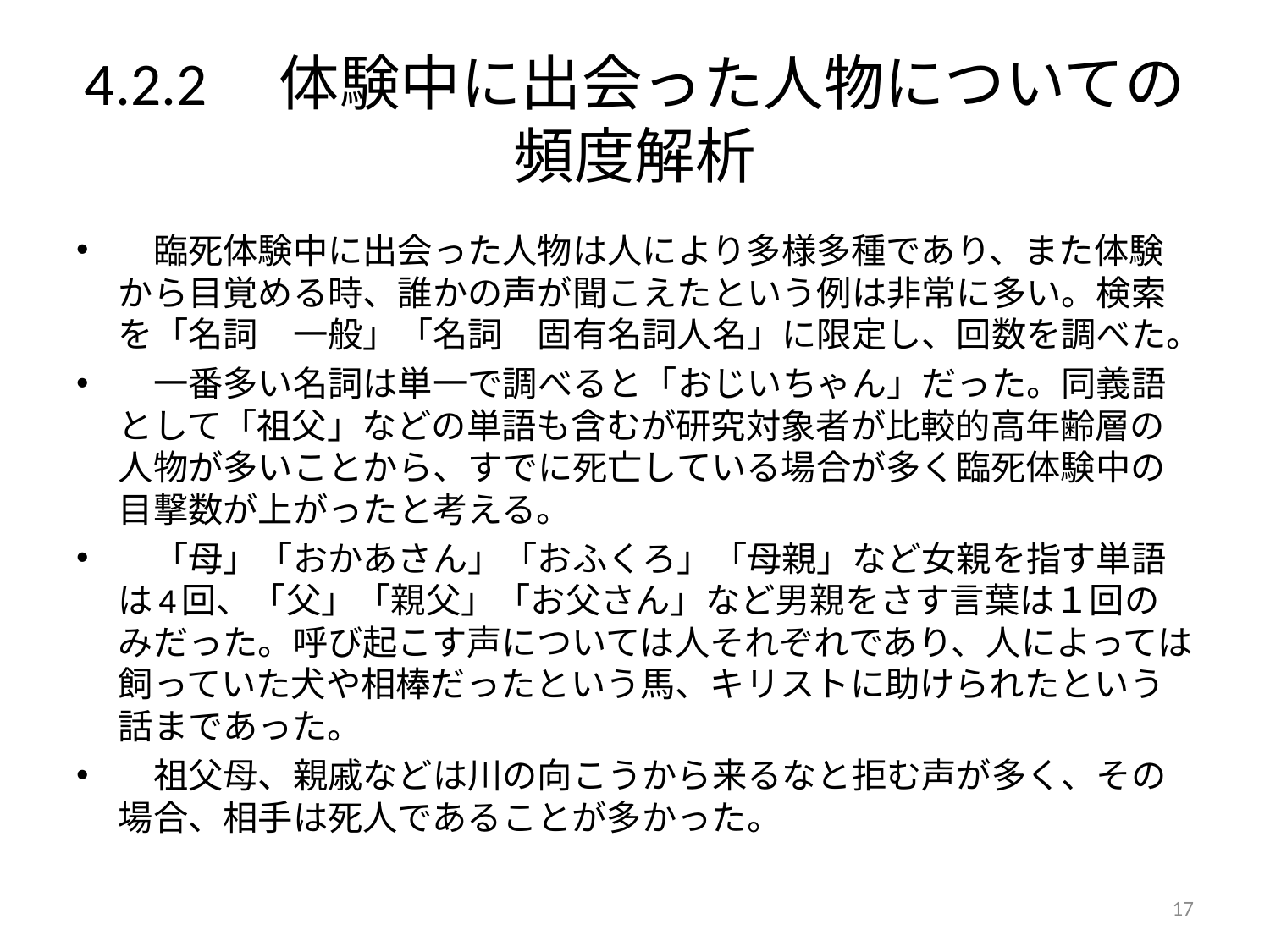

# 4.2.2　体験中に出会った人物についての頻度解析
　臨死体験中に出会った人物は人により多様多種であり、また体験から目覚める時、誰かの声が聞こえたという例は非常に多い。検索を「名詞　一般」「名詞　固有名詞人名」に限定し、回数を調べた。
　一番多い名詞は単一で調べると「おじいちゃん」だった。同義語として「祖父」などの単語も含むが研究対象者が比較的高年齢層の人物が多いことから、すでに死亡している場合が多く臨死体験中の目撃数が上がったと考える。
　「母」「おかあさん」「おふくろ」「母親」など女親を指す単語は4回、「父」「親父」「お父さん」など男親をさす言葉は１回のみだった。呼び起こす声については人それぞれであり、人によっては飼っていた犬や相棒だったという馬、キリストに助けられたという話まであった。
　祖父母、親戚などは川の向こうから来るなと拒む声が多く、その場合、相手は死人であることが多かった。
17